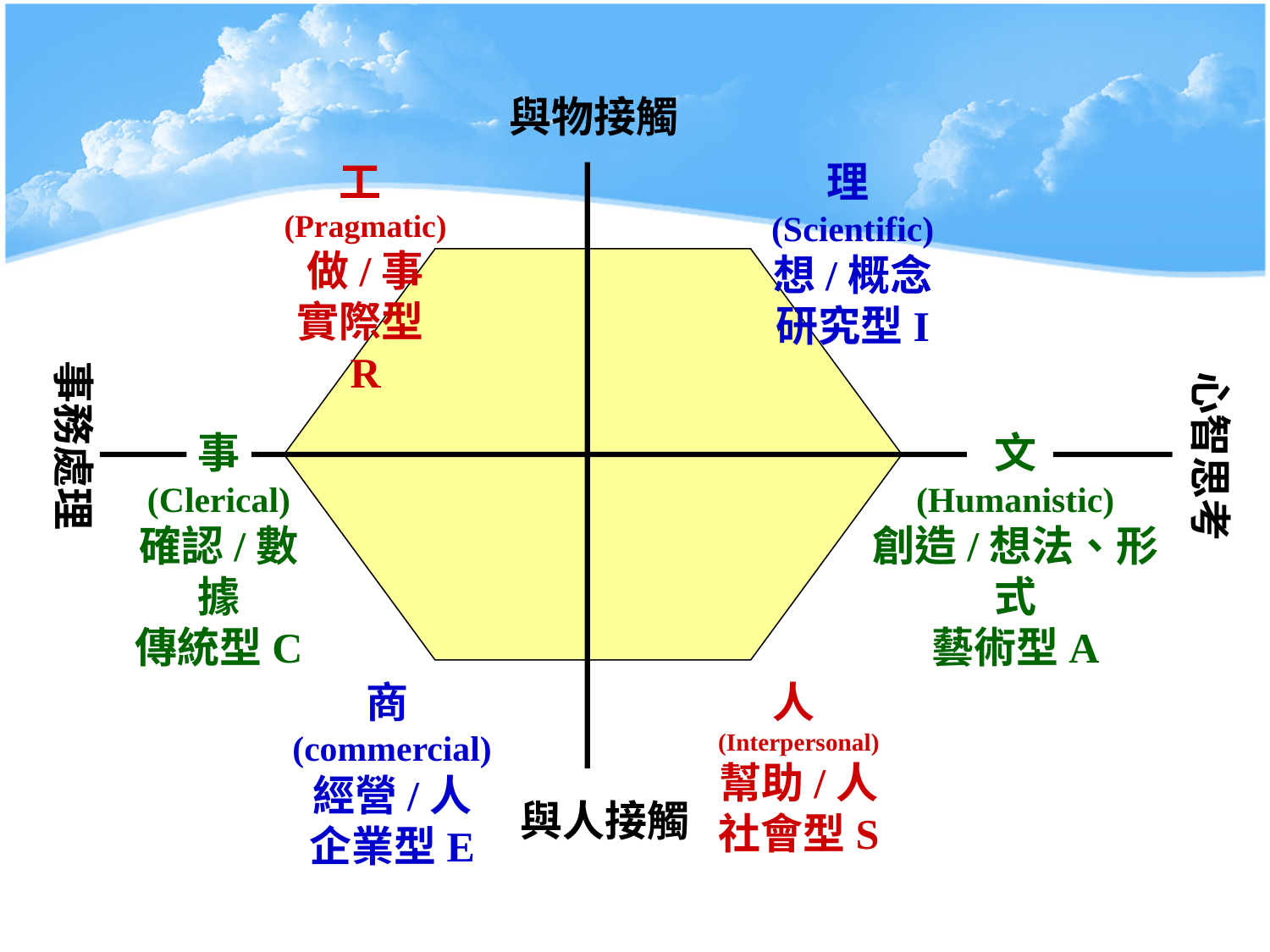

與物接觸
工(Pragmatic)
做/事
實際型R
理(Scientific)
想/概念
研究型I

事務處理
心智思考
事
(Clerical)
確認/數據
傳統型C

文
(Humanistic)
創造/想法、形式
藝術型A

商(commercial)
經營/人
企業型E
人(Interpersonal)
幫助/人
社會型S
與人接觸